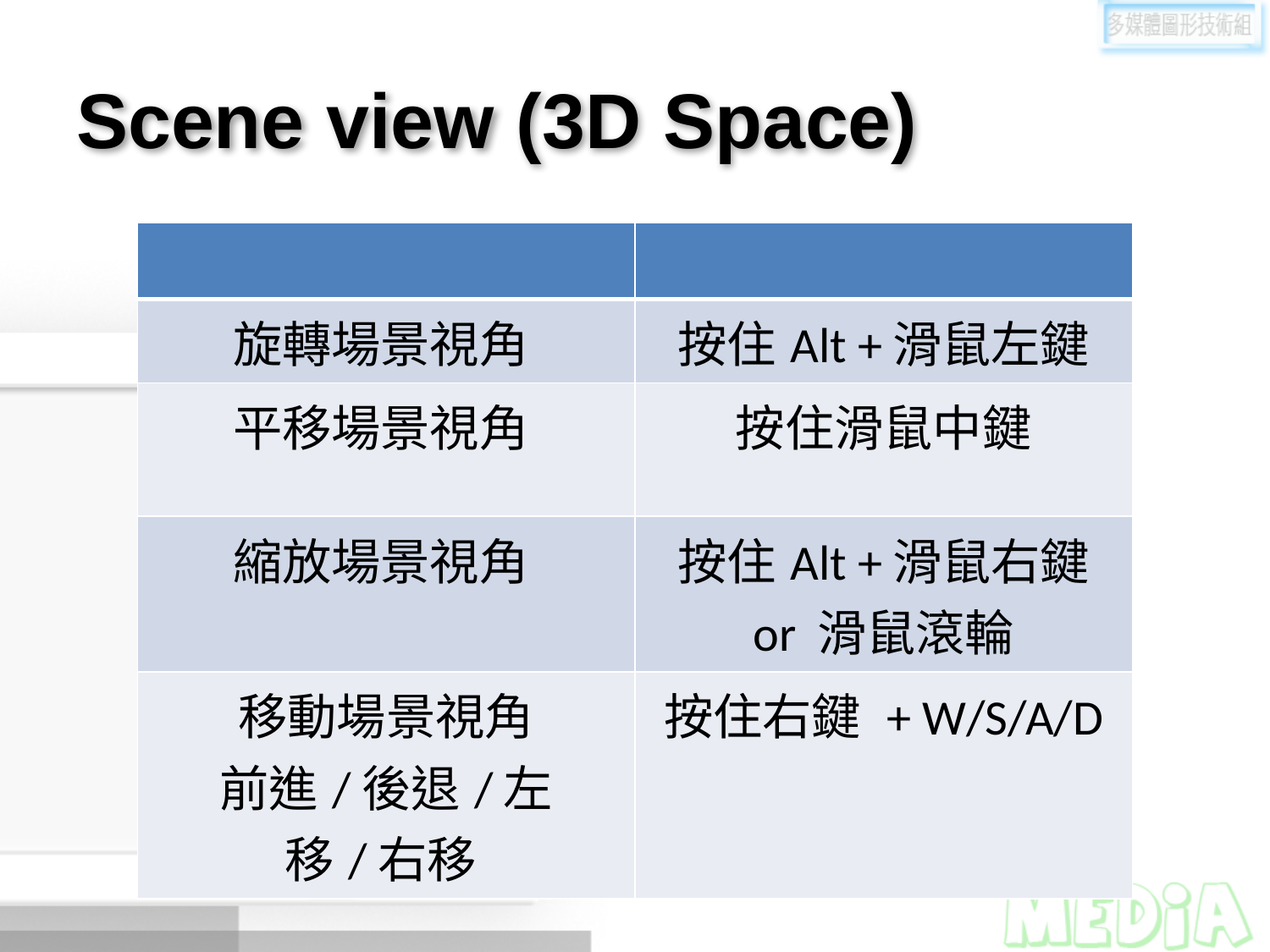

# Scene view (3D Space)

|  |  |
| --- | --- |
| 旋轉場景視角 | 按住Alt +滑鼠左鍵 |
| 平移場景視角 | 按住滑鼠中鍵 |
| 縮放場景視角 | 按住Alt +滑鼠右鍵 or 滑鼠滾輪 |
| 移動場景視角 前進/後退/左移/右移 | 按住右鍵 + W/S/A/D |